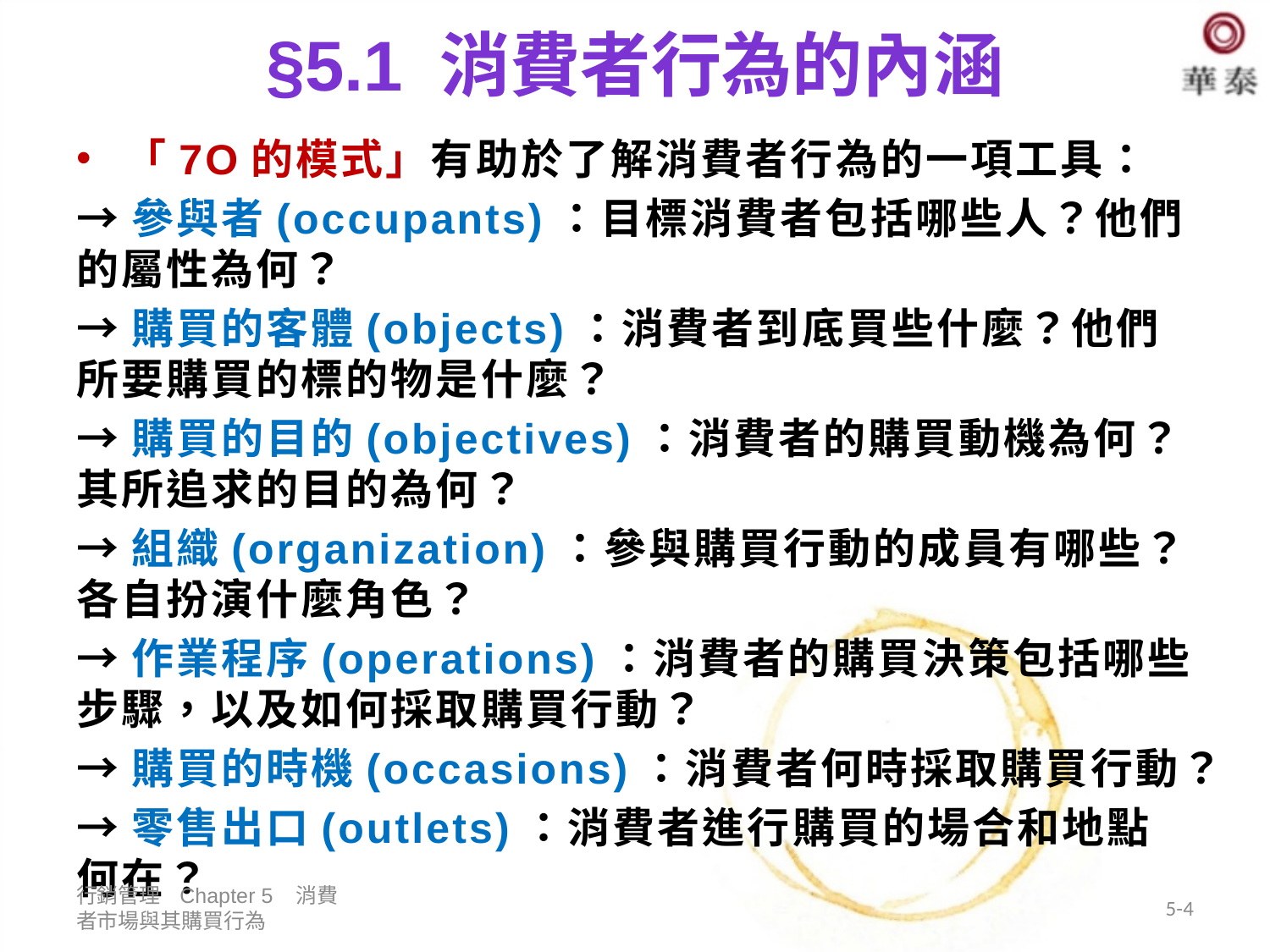

§5.1 消費者行為的內涵
「7O的模式」有助於了解消費者行為的一項工具：
→參與者(occupants)：目標消費者包括哪些人？他們的屬性為何？
→購買的客體(objects)：消費者到底買些什麼？他們所要購買的標的物是什麼？
→購買的目的(objectives)：消費者的購買動機為何？其所追求的目的為何？
→組織(organization)：參與購買行動的成員有哪些？各自扮演什麼角色？
→作業程序(operations)：消費者的購買決策包括哪些步驟，以及如何採取購買行動？
→購買的時機(occasions)：消費者何時採取購買行動？
→零售出口(outlets)：消費者進行購買的場合和地點何在？

行銷管理   Chapter 5   消費者市場與其購買行為
5-4